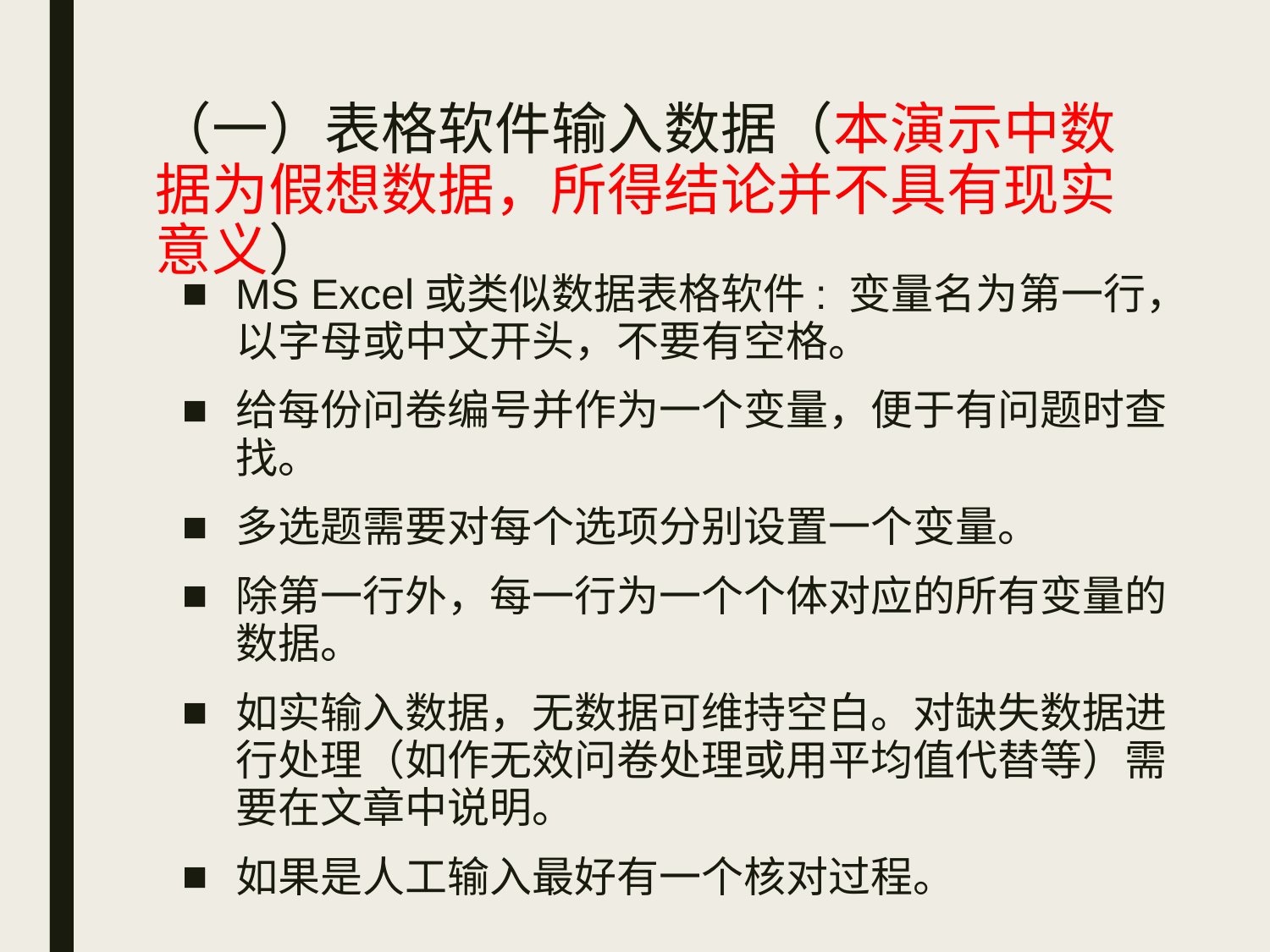

# （一）表格软件输入数据（本演示中数据为假想数据，所得结论并不具有现实意义）
MS Excel或类似数据表格软件: 变量名为第一行，以字母或中文开头，不要有空格。
给每份问卷编号并作为一个变量，便于有问题时查找。
多选题需要对每个选项分别设置一个变量。
除第一行外，每一行为一个个体对应的所有变量的数据。
如实输入数据，无数据可维持空白。对缺失数据进行处理（如作无效问卷处理或用平均值代替等）需要在文章中说明。
如果是人工输入最好有一个核对过程。